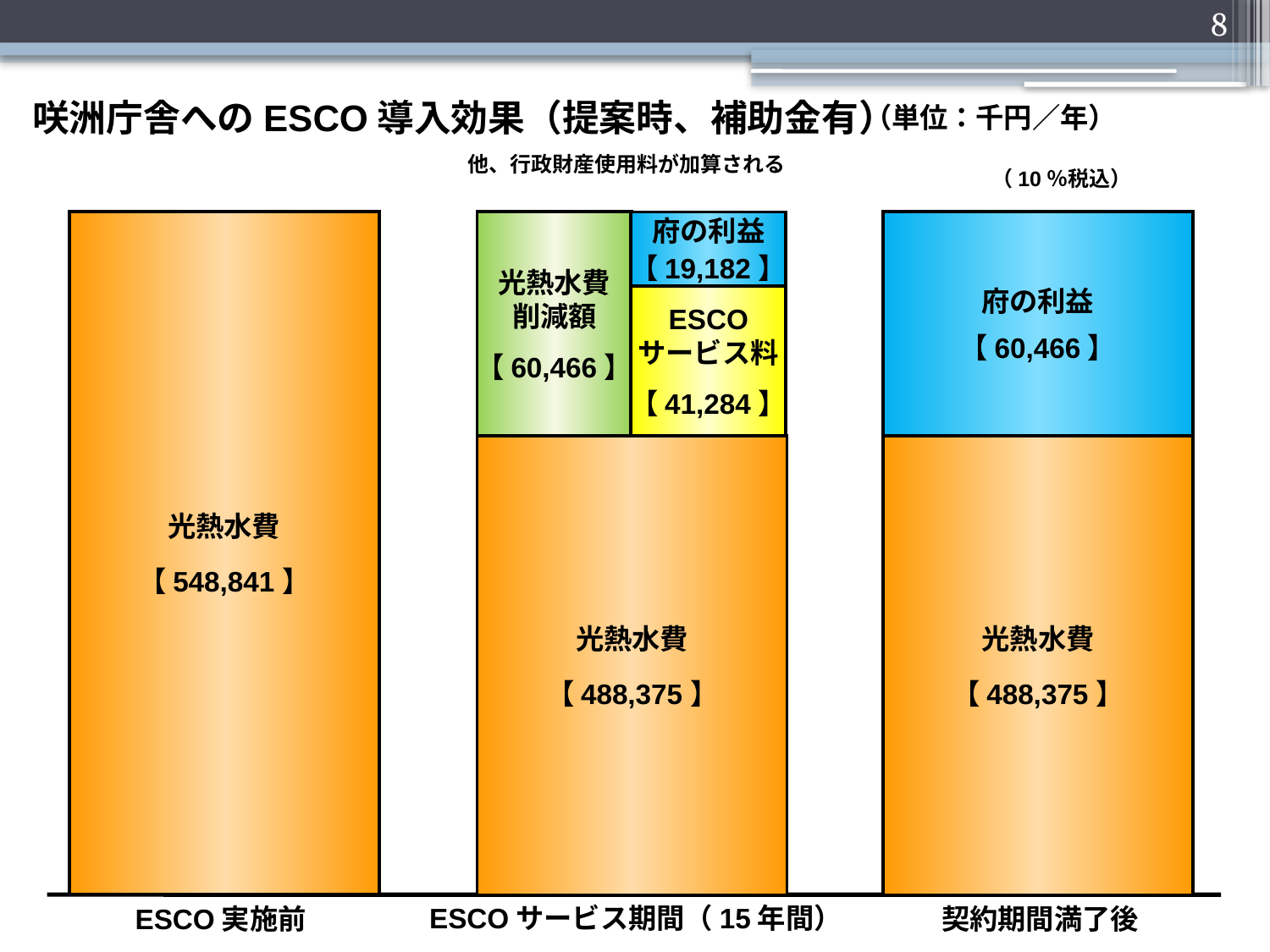

8
 咲洲庁舎へのESCO導入効果（提案時、補助金有）
（単位：千円／年）
他、行政財産使用料が加算される
（10％税込）
光熱水費

【 548,841 】
光熱水費
削減額

【 60,466 】
府の利益

【 19,182 】
府の利益

【 60,466 】
ESCO
サービス料

【 41,284 】
光熱水費

【 488,375 】
光熱水費

【 488,375 】
ESCO実施前
ESCOサービス期間（15年間）
契約期間満了後